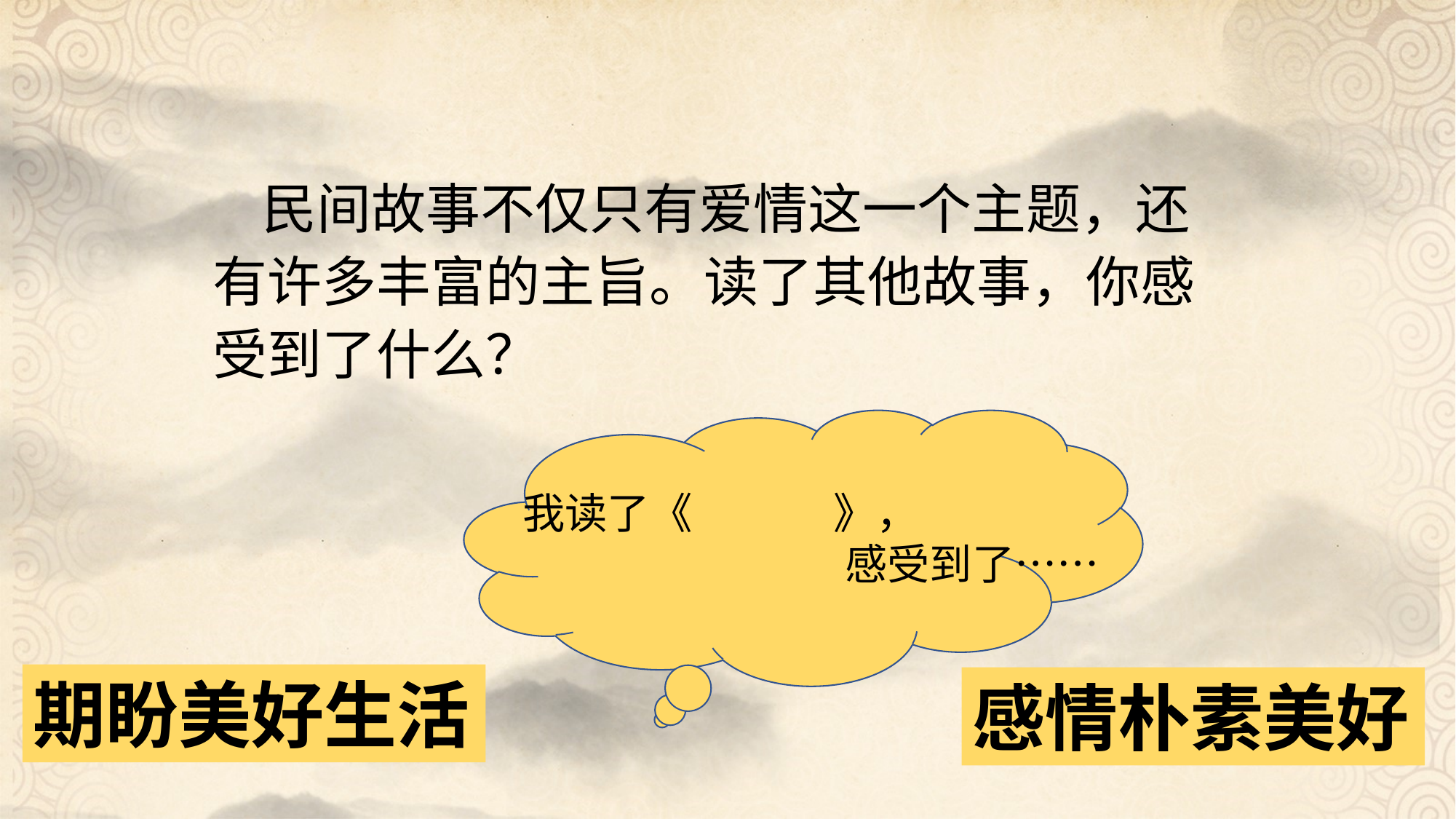

民间故事不仅只有爱情这一个主题，还有许多丰富的主旨。读了其他故事，你感受到了什么？

我读了《               》，
                                 感受到了……
期盼美好生活
感情朴素美好